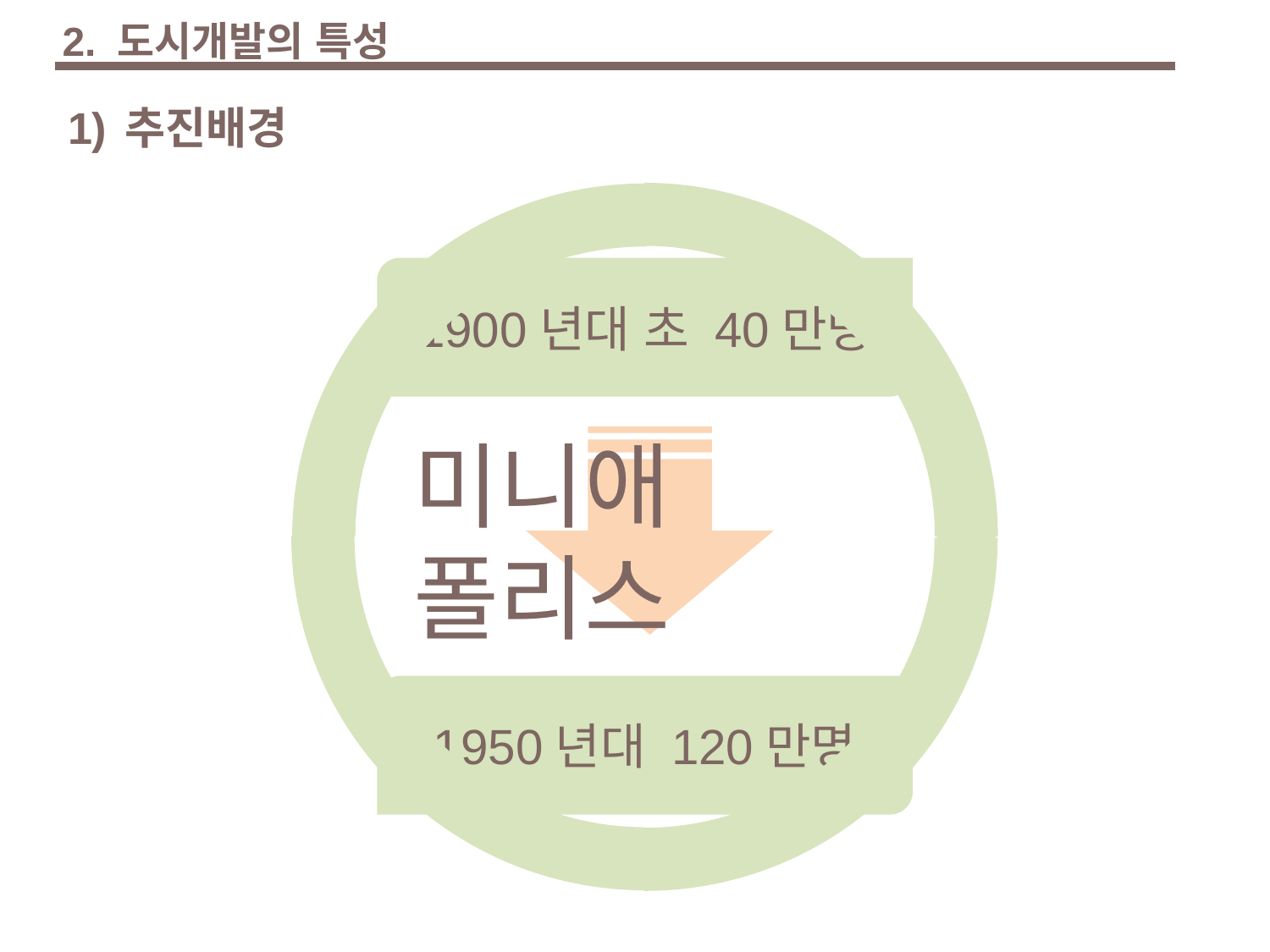

2. 도시개발의 특성
# 1) 추진배경

미니애
폴리스
1900년대 초 40만명

1950년대 120만명